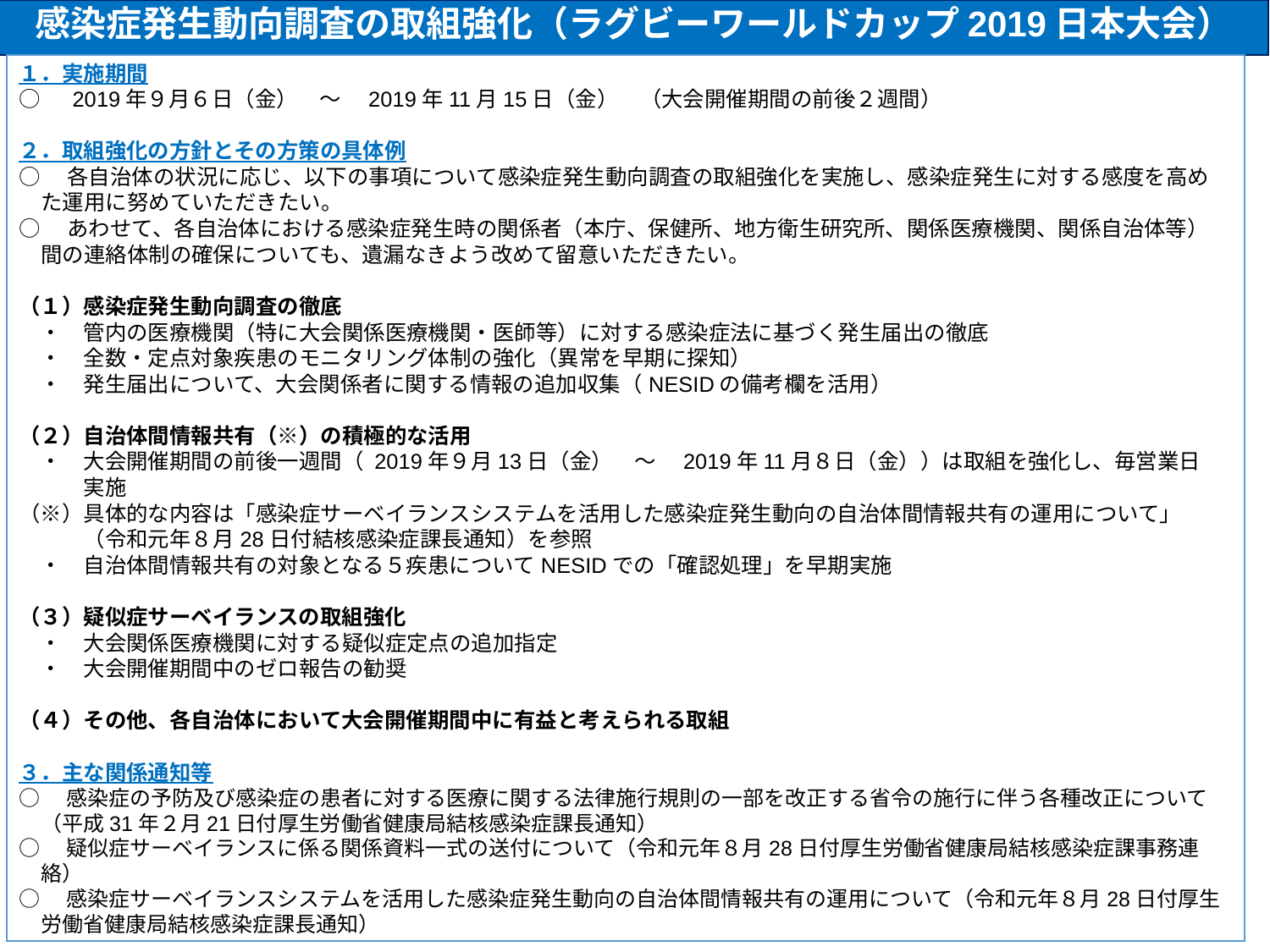

感染症発生動向調査の取組強化（ラグビーワールドカップ2019日本大会）
１．実施期間
○　2019年９月６日（金）　～　2019年11月15日（金）　（大会開催期間の前後２週間）

２．取組強化の方針とその方策の具体例
○　各自治体の状況に応じ、以下の事項について感染症発生動向調査の取組強化を実施し、感染症発生に対する感度を高めた運用に努めていただきたい。
○　あわせて、各自治体における感染症発生時の関係者（本庁、保健所、地方衛生研究所、関係医療機関、関係自治体等）間の連絡体制の確保についても、遺漏なきよう改めて留意いただきたい。

（１）感染症発生動向調査の徹底
　・　管内の医療機関（特に大会関係医療機関・医師等）に対する感染症法に基づく発生届出の徹底
　・　全数・定点対象疾患のモニタリング体制の強化（異常を早期に探知）
　・　発生届出について、大会関係者に関する情報の追加収集（NESIDの備考欄を活用）

（２）自治体間情報共有（※）の積極的な活用
　・　大会開催期間の前後一週間（ 2019年９月13日（金）　～　2019年11月８日（金））は取組を強化し、毎営業日
　　　実施
（※）具体的な内容は「感染症サーベイランスシステムを活用した感染症発生動向の自治体間情報共有の運用について」
　　　（令和元年８月28日付結核感染症課長通知）を参照
　・　自治体間情報共有の対象となる５疾患についてNESIDでの「確認処理」を早期実施

（３）疑似症サーベイランスの取組強化
　・　大会関係医療機関に対する疑似症定点の追加指定
　・　大会開催期間中のゼロ報告の勧奨

（４）その他、各自治体において大会開催期間中に有益と考えられる取組

３．主な関係通知等
○　感染症の予防及び感染症の患者に対する医療に関する法律施行規則の一部を改正する省令の施行に伴う各種改正について（平成31年２月21日付厚生労働省健康局結核感染症課長通知）
○　疑似症サーベイランスに係る関係資料一式の送付について（令和元年８月28日付厚生労働省健康局結核感染症課事務連絡）
○　感染症サーベイランスシステムを活用した感染症発生動向の自治体間情報共有の運用について（令和元年８月28日付厚生労働省健康局結核感染症課長通知）